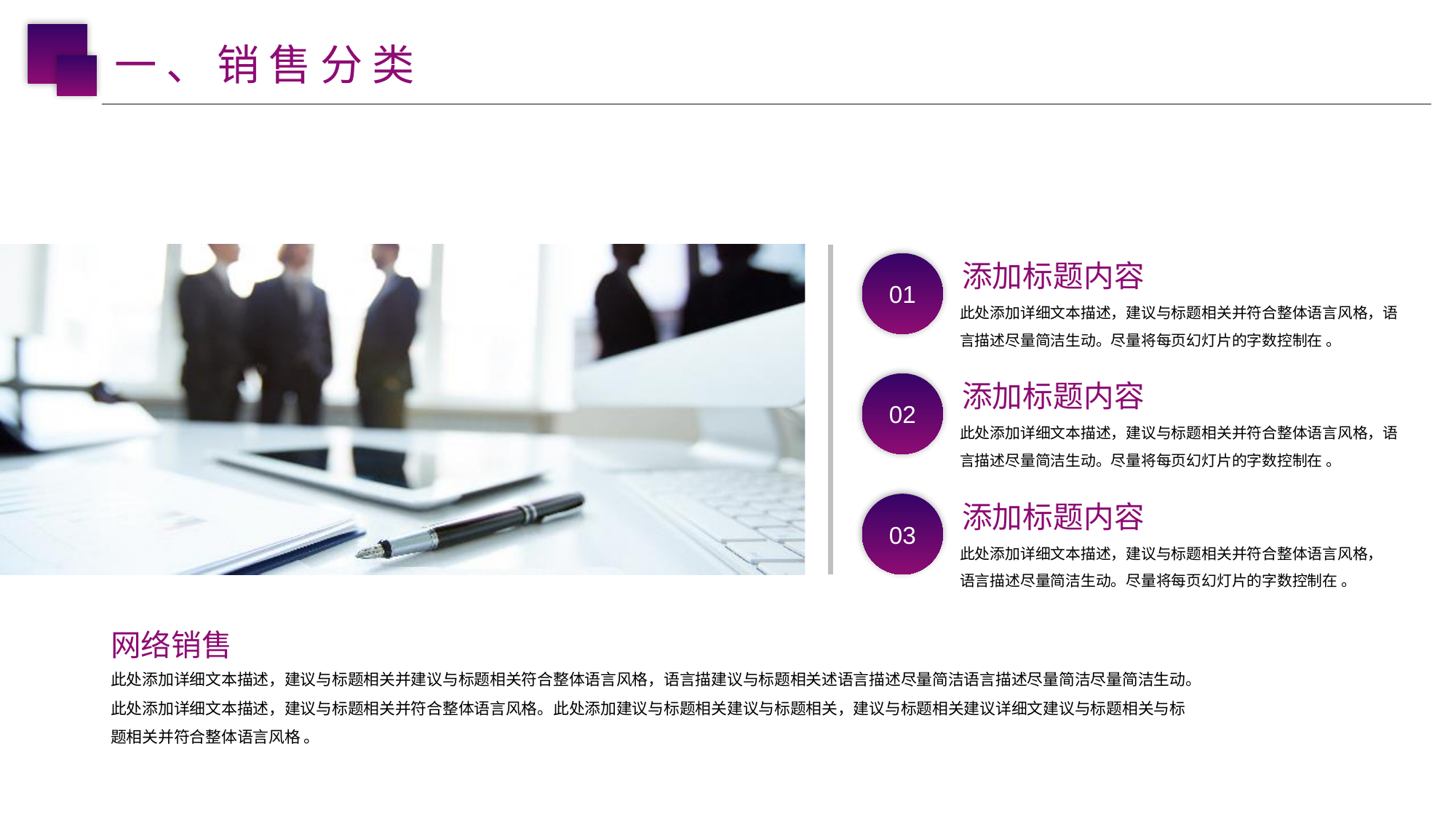

一、销售分类

添加标题内容
此处添加详细文本描述，建议与标题相关并符合整体语言风格，语言描述尽量简洁生动。尽量将每页幻灯片的字数控制在 。

01
添加标题内容
此处添加详细文本描述，建议与标题相关并符合整体语言风格，语言描述尽量简洁生动。尽量将每页幻灯片的字数控制在 。
02
添加标题内容
此处添加详细文本描述，建议与标题相关并符合整体语言风格，语言描述尽量简洁生动。尽量将每页幻灯片的字数控制在 。
03
网络销售
此处添加详细文本描述，建议与标题相关并建议与标题相关符合整体语言风格，语言描建议与标题相关述语言描述尽量简洁语言描述尽量简洁尽量简洁生动。此处添加详细文本描述，建议与标题相关并符合整体语言风格。此处添加建议与标题相关建议与标题相关，建议与标题相关建议详细文建议与标题相关与标题相关并符合整体语言风格 。